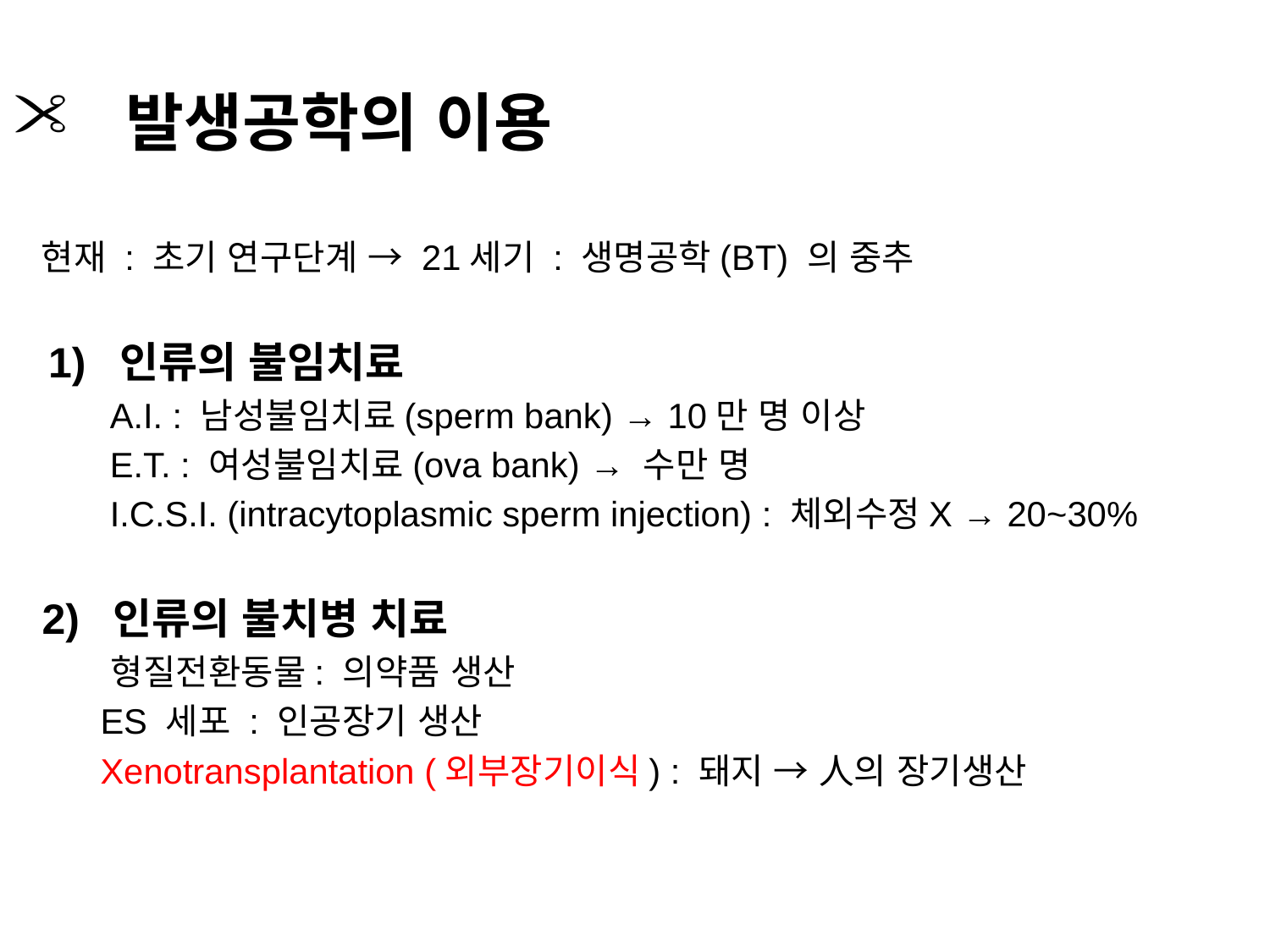

발생공학의 이용

  현재 : 초기 연구단계 → 21세기 : 생명공학(BT) 의 중추

   1)  인류의 불임치료
          A.I. : 남성불임치료(sperm bank) → 10만 명 이상
          E.T. : 여성불임치료(ova bank) → 수만 명
          I.C.S.I. (intracytoplasmic sperm injection) : 체외수정X → 20~30%

   2)  인류의 불치병 치료
         형질전환동물: 의약품 생산
         ES 세포 : 인공장기 생산
         Xenotransplantation (외부장기이식) : 돼지 → 人의 장기생산